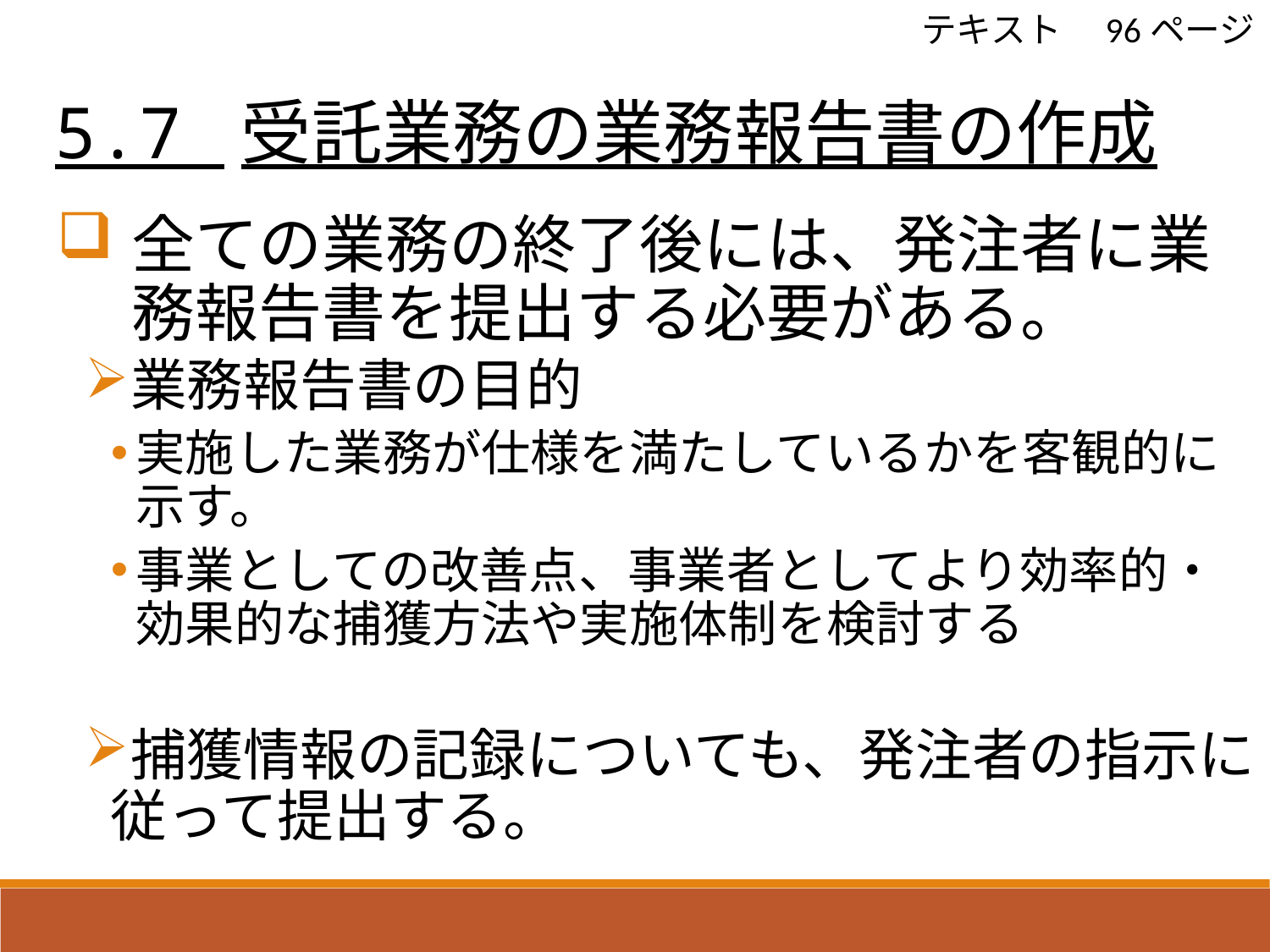

5.7 受託業務の業務報告書の作成
テキスト　96ページ
全ての業務の終了後には、発注者に業務報告書を提出する必要がある。
業務報告書の目的
実施した業務が仕様を満たしているかを客観的に示す。
事業としての改善点、事業者としてより効率的・効果的な捕獲方法や実施体制を検討する

捕獲情報の記録についても、発注者の指示に従って提出する。